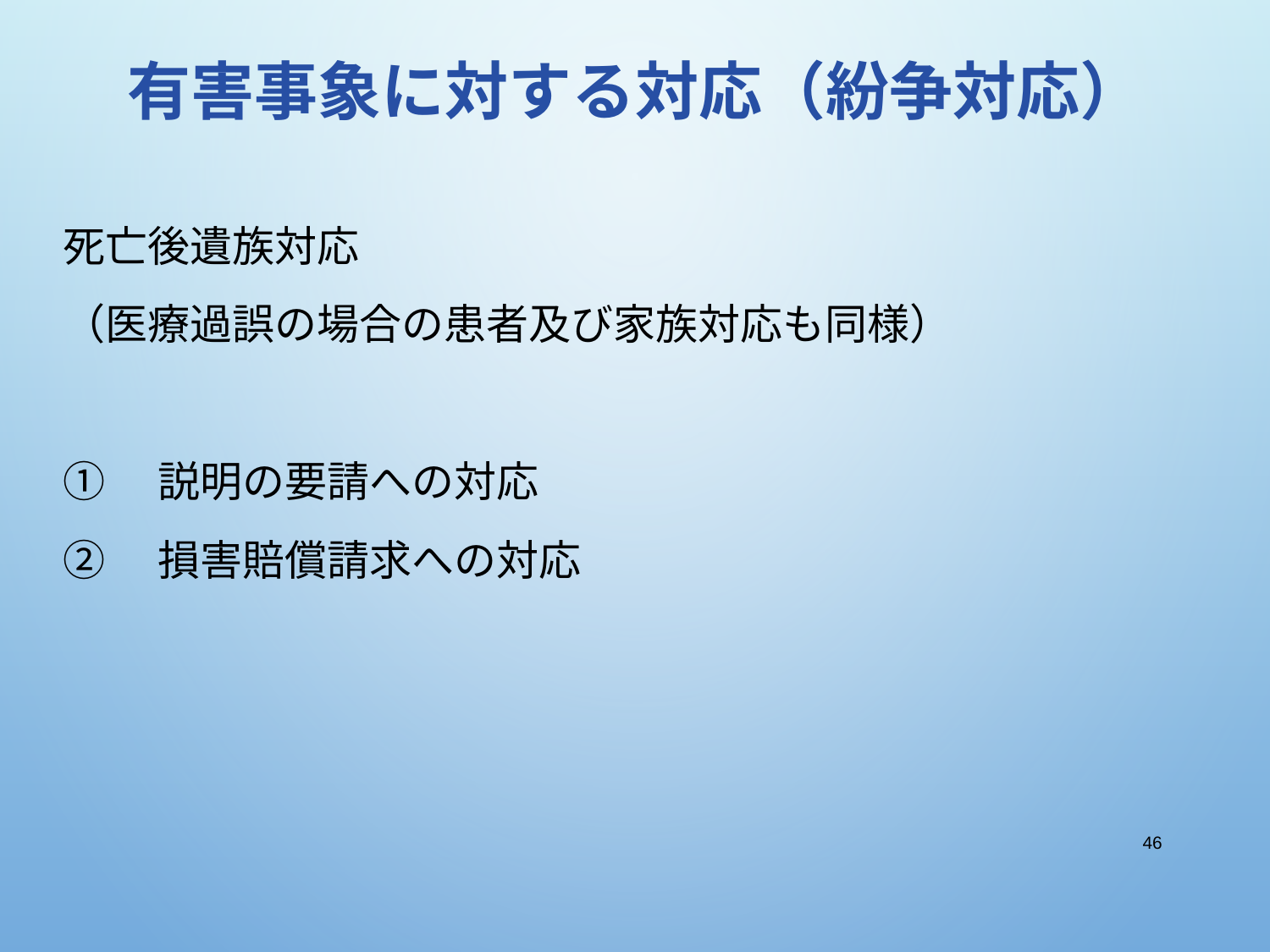

# 有害事象に対する対応（紛争対応）
死亡後遺族対応
（医療過誤の場合の患者及び家族対応も同様）

①　説明の要請への対応
②　損害賠償請求への対応

46